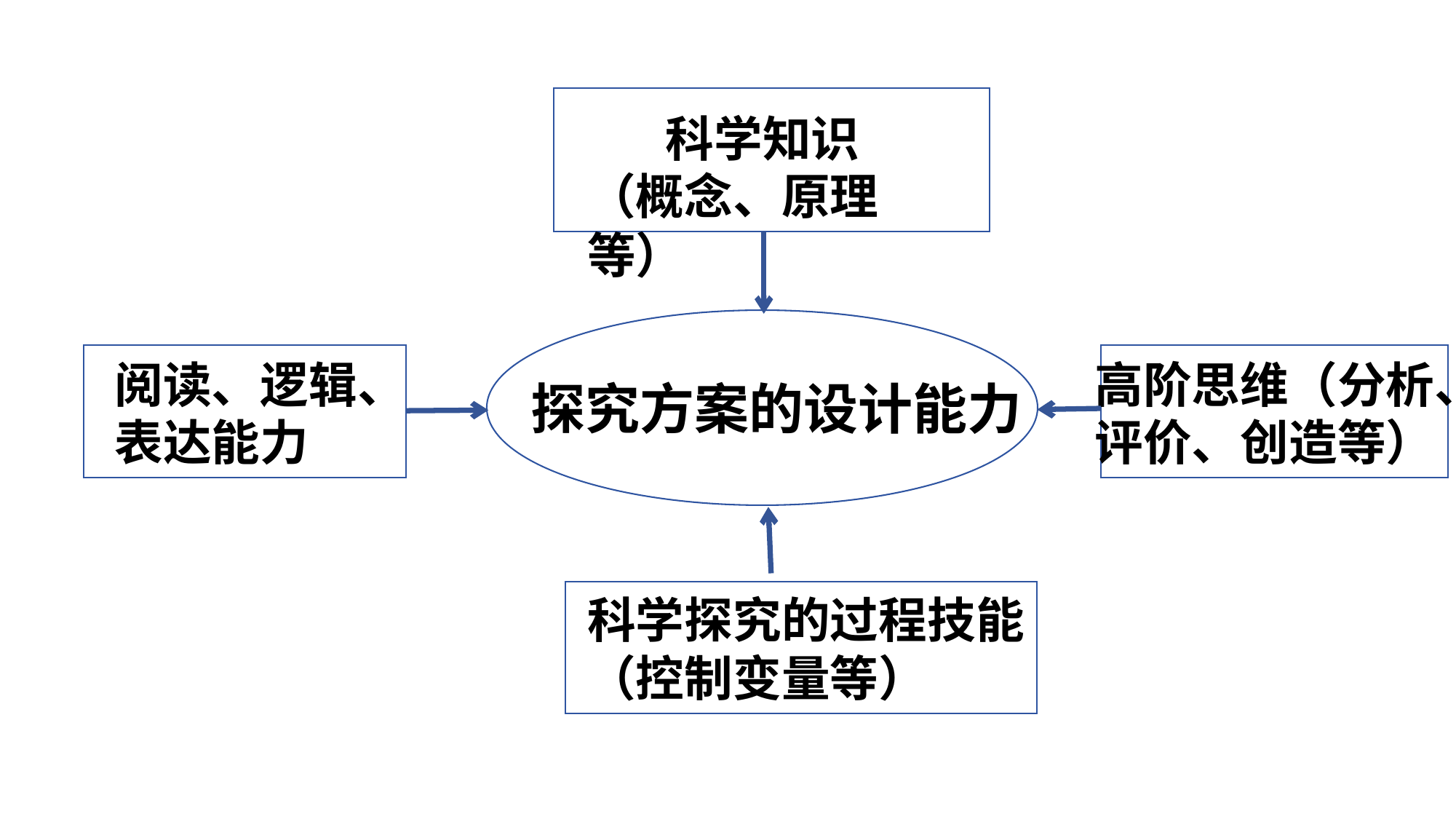

科学知识
（概念、原理等）
探究

阅读、逻辑、表达能力
高阶思维（分析、评价、创造等）
探究方案的设计能力

科学探究的过程技能（控制变量等）